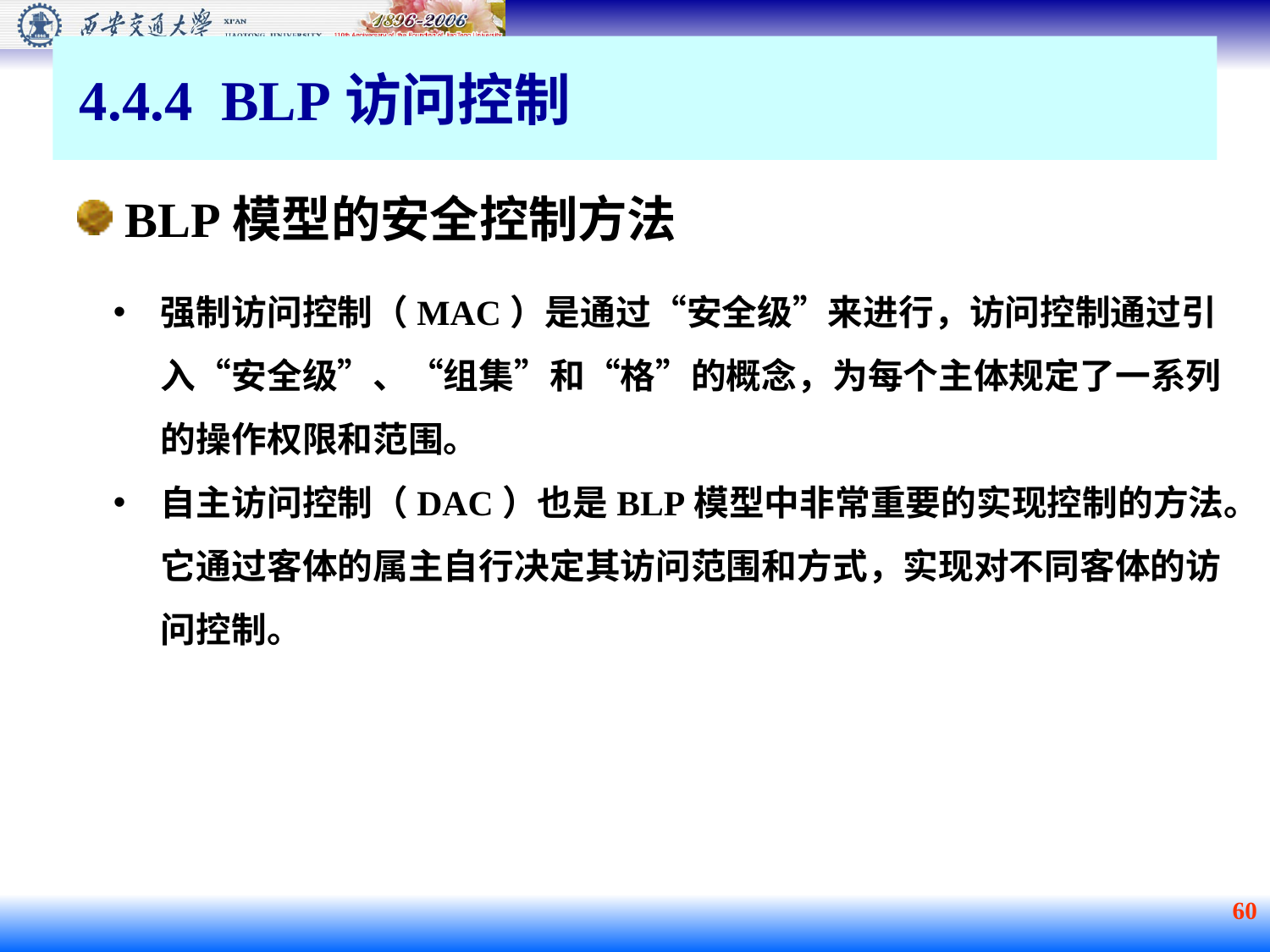

4.4.4  BLP访问控制
BLP模型的安全控制方法
强制访问控制（MAC）是通过“安全级”来进行，访问控制通过引入“安全级”、“组集”和“格”的概念，为每个主体规定了一系列的操作权限和范围。
自主访问控制（DAC）也是BLP模型中非常重要的实现控制的方法。它通过客体的属主自行决定其访问范围和方式，实现对不同客体的访问控制。
 60